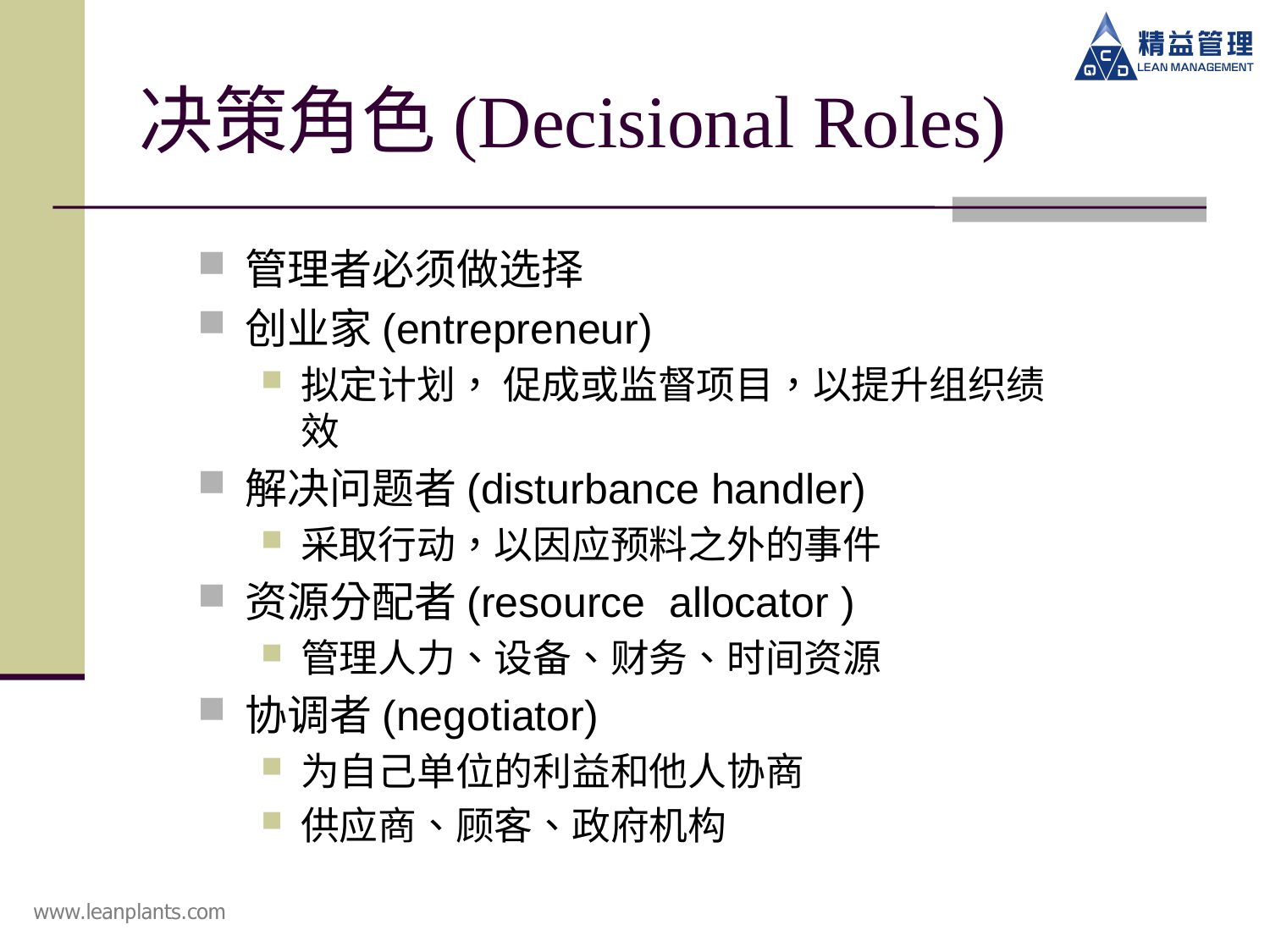

# 决策角色(Decisional Roles)
管理者必须做选择
创业家(entrepreneur)
拟定计划， 促成或监督项目，以提升组织绩效
解决问题者(disturbance handler)
采取行动，以因应预料之外的事件
资源分配者(resource  allocator )
管理人力、设备、财务、时间资源
协调者(negotiator)
为自己单位的利益和他人协商
供应商、顾客、政府机构
46